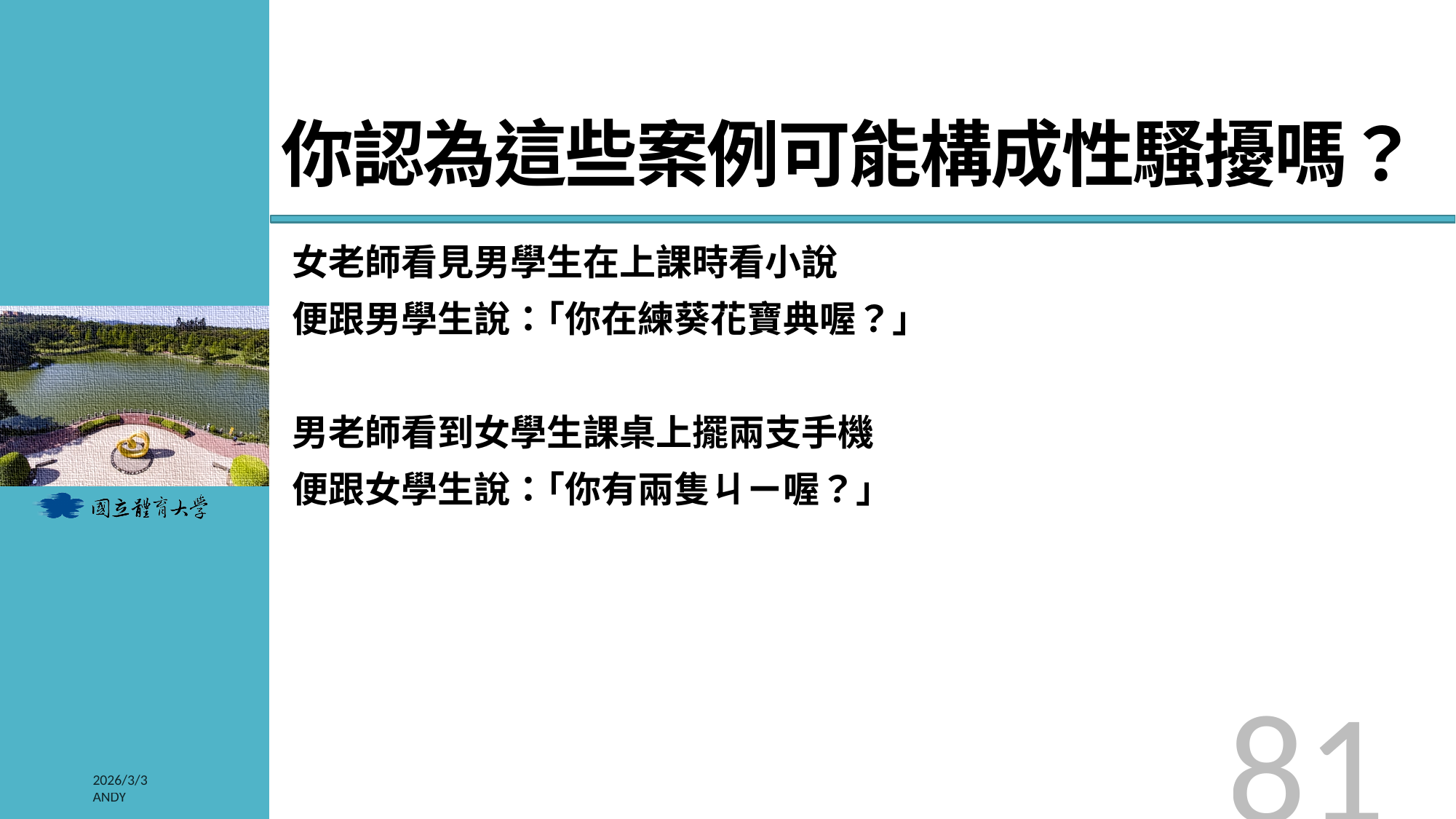

# 你認為這些案例可能構成性騷擾嗎？
女老師看見男學生在上課時看小說
便跟男學生說：｢你在練葵花寶典喔？｣

男老師看到女學生課桌上擺兩支手機
便跟女學生說：｢你有兩隻ㄐㄧ喔？｣
81
2026/3/3
Andy